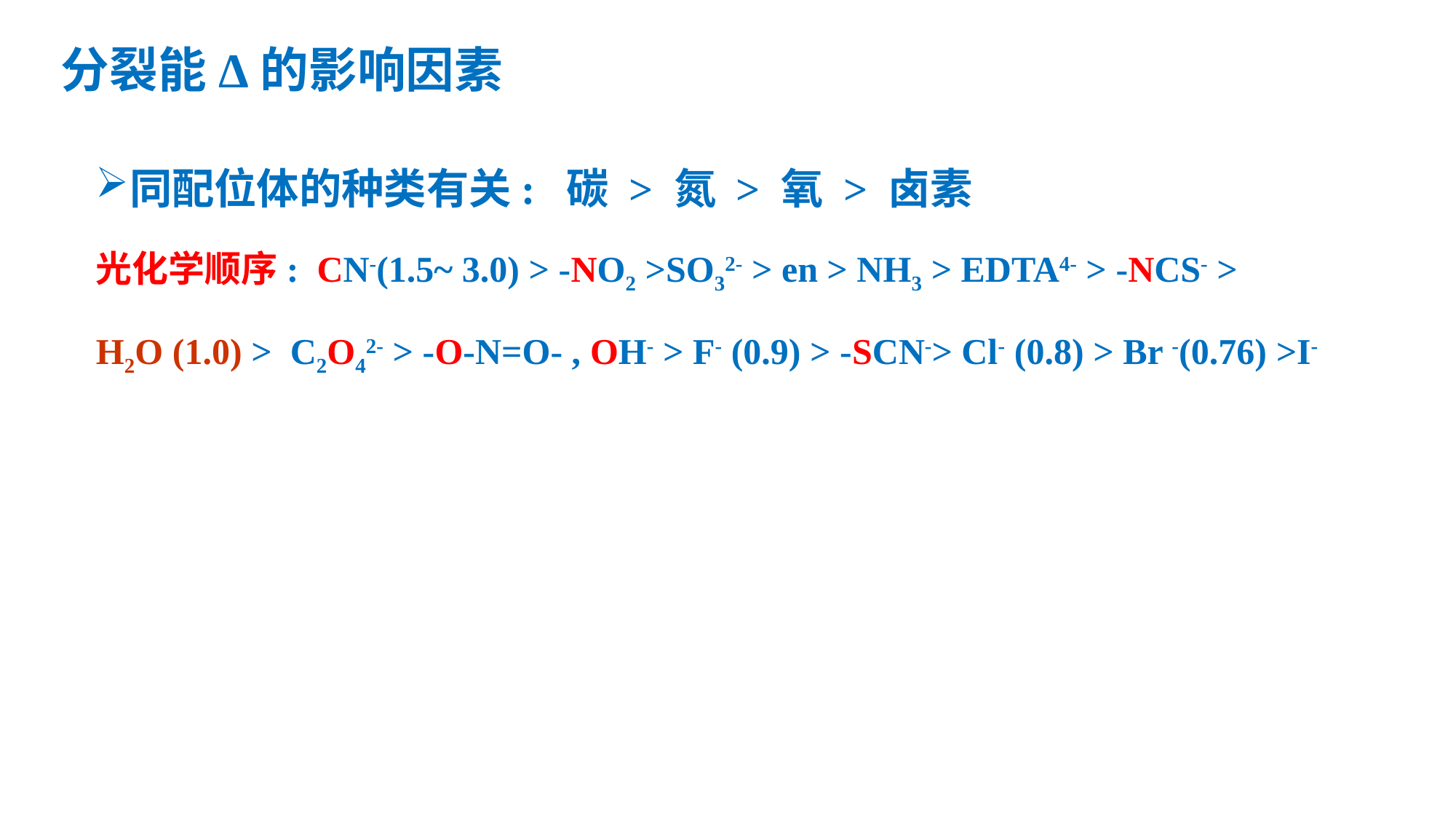

# 分裂能Δ的影响因素
同配位体的种类有关:  碳 > 氮 > 氧 > 卤素
光化学顺序:  CN-(1.5~ 3.0) > -NO2 >SO32- > en > NH3 > EDTA4- > -NCS- >
H2O (1.0) >  C2O42- > -O-N=O- , OH- > F- (0.9) > -SCN-> Cl- (0.8) > Br -(0.76) >I-